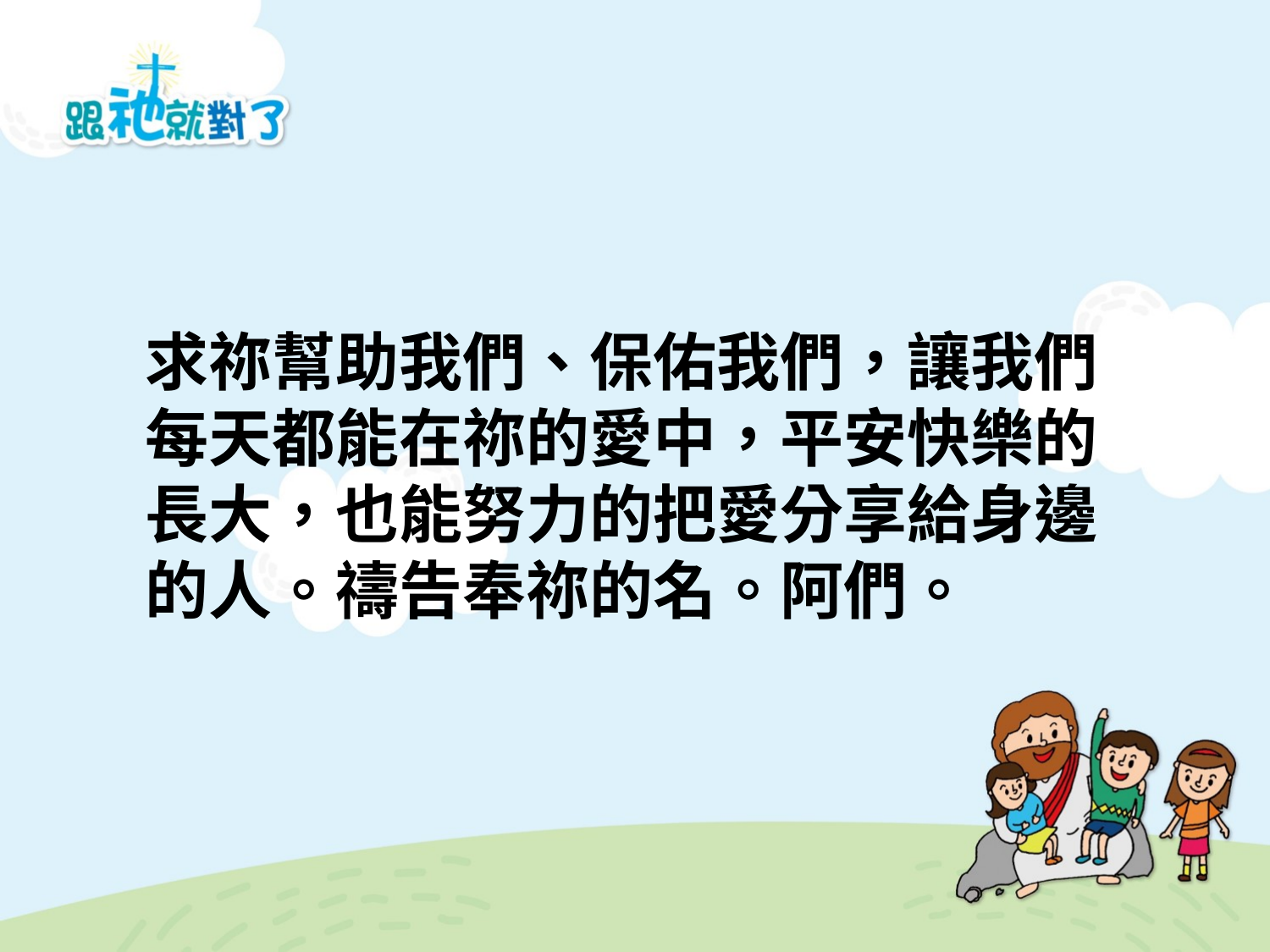

求祢幫助我們、保佑我們，讓我們每天都能在祢的愛中，平安快樂的長大，也能努力的把愛分享給身邊的人。禱告奉祢的名。阿們。